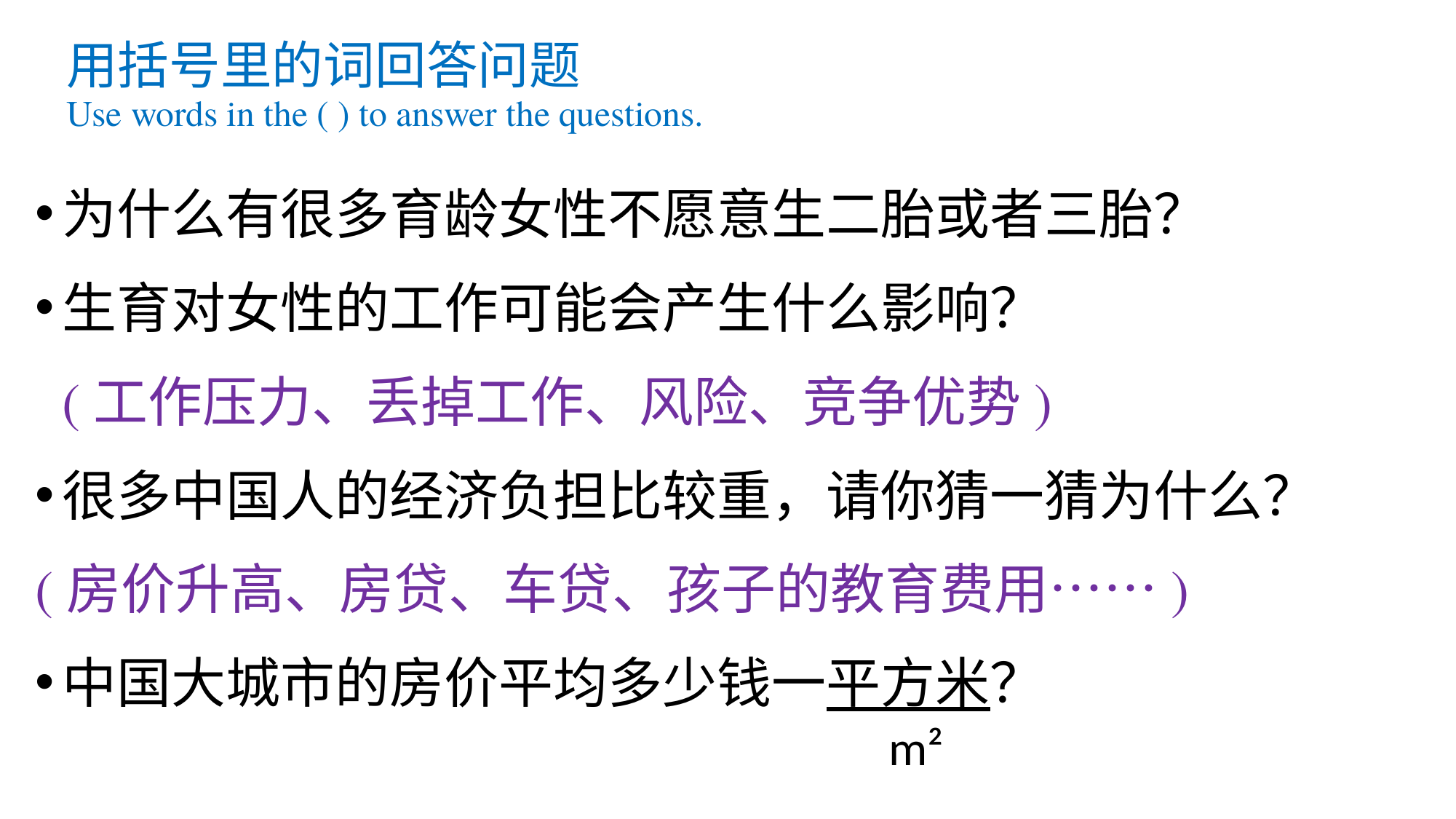

# 用括号里的词回答问题 Use words in the ( ) to answer the questions.
为什么有很多育龄女性不愿意生二胎或者三胎？
生育对女性的工作可能会产生什么影响？
  (工作压力、丢掉工作、风险、竞争优势)
很多中国人的经济负担比较重，请你猜一猜为什么？
(房价升高、房贷、车贷、孩子的教育费用……)
中国大城市的房价平均多少钱一平方米？
m²